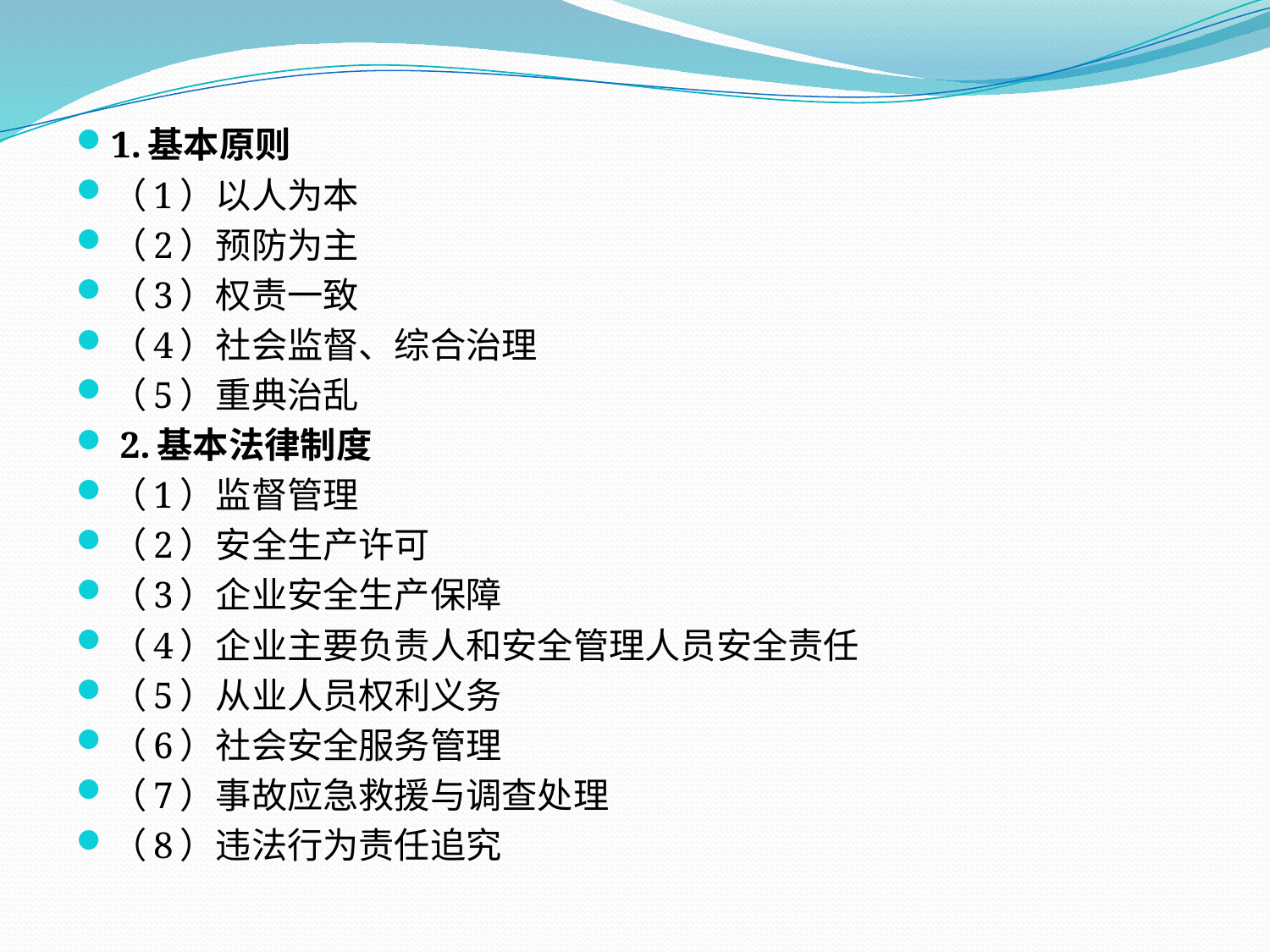

1.基本原则
（1）以人为本
（2）预防为主
（3）权责一致
（4）社会监督、综合治理
（5）重典治乱
 2.基本法律制度
（1）监督管理
（2）安全生产许可
（3）企业安全生产保障
（4）企业主要负责人和安全管理人员安全责任
（5）从业人员权利义务
（6）社会安全服务管理
（7）事故应急救援与调查处理
（8）违法行为责任追究